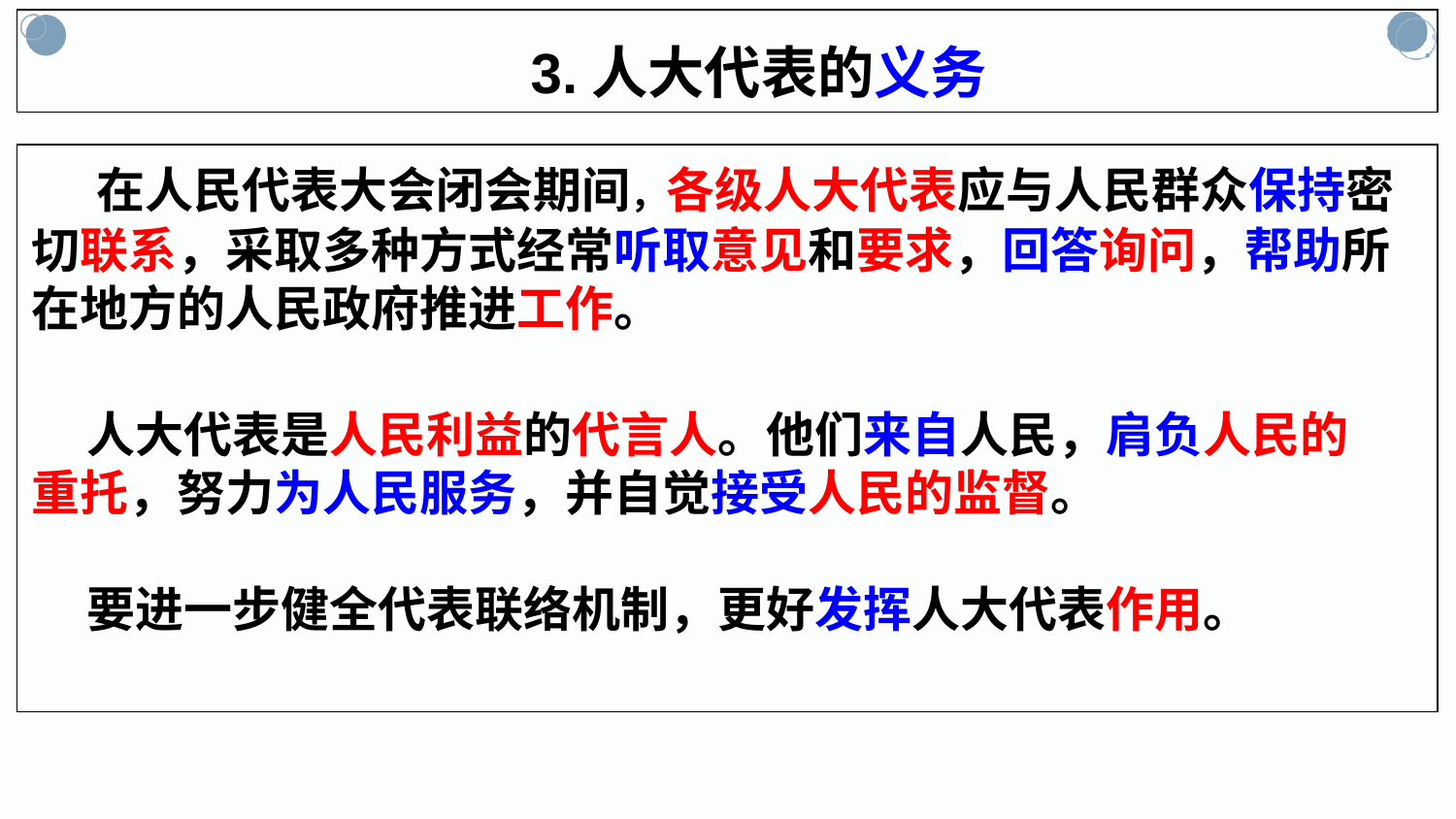

3.人大代表的义务
    在人民代表大会闭会期间，各级人大代表应与人民群众保持密切联系，采取多种方式经常听取意见和要求，回答询问，帮助所在地方的人民政府推进工作。

    人大代表是人民利益的代言人。他们来自人民，肩负人民的
重托，努力为人民服务，并自觉接受人民的监督。

    要进一步健全代表联络机制，更好发挥人大代表作用。